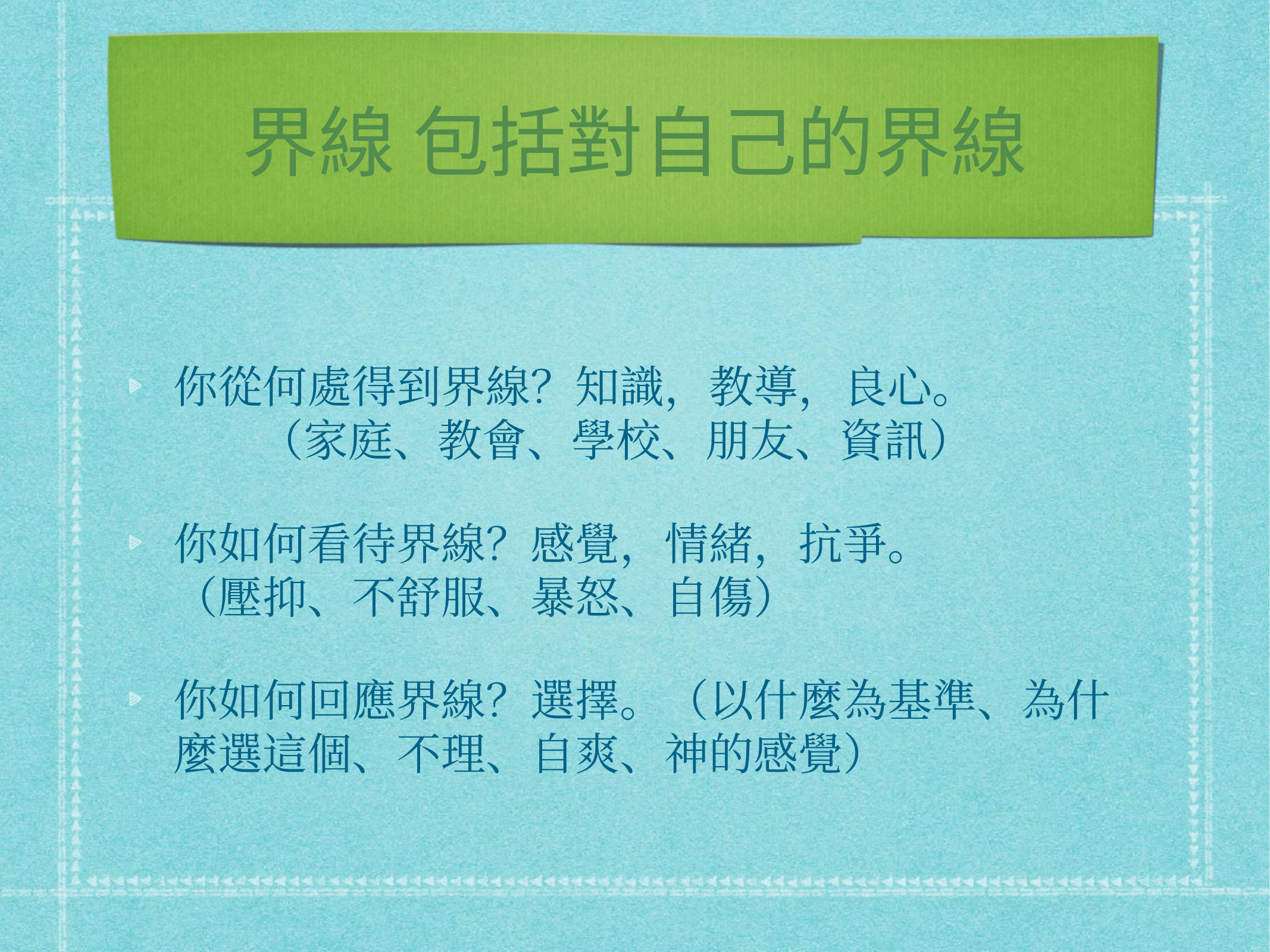

# 界線 包括對自己的界線
你從何處得到界線？知識，教導，良心。                        （家庭、教會、學校、朋友、資訊）
你如何看待界線？感覺，情緒，抗爭。                （壓抑、不舒服、暴怒、自傷）
你如何回應界線？選擇。（以什麼為基準、為什麼選這個、不理、自爽、神的感覺）